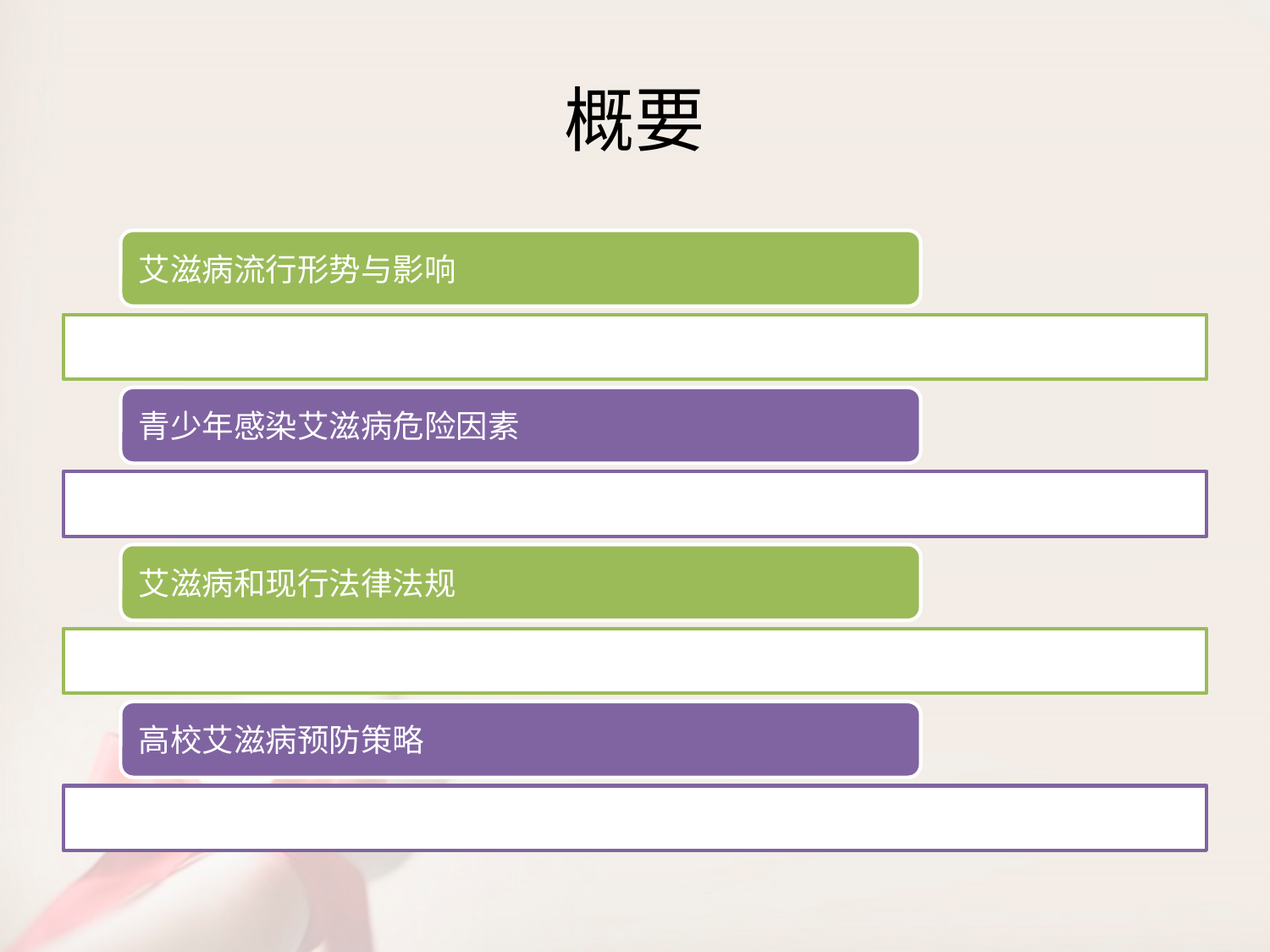

# 概要
艾滋病流行形势与影响
艾滋病和现行法律法规
高校艾滋病预防策略
青少年感染艾滋病危险因素